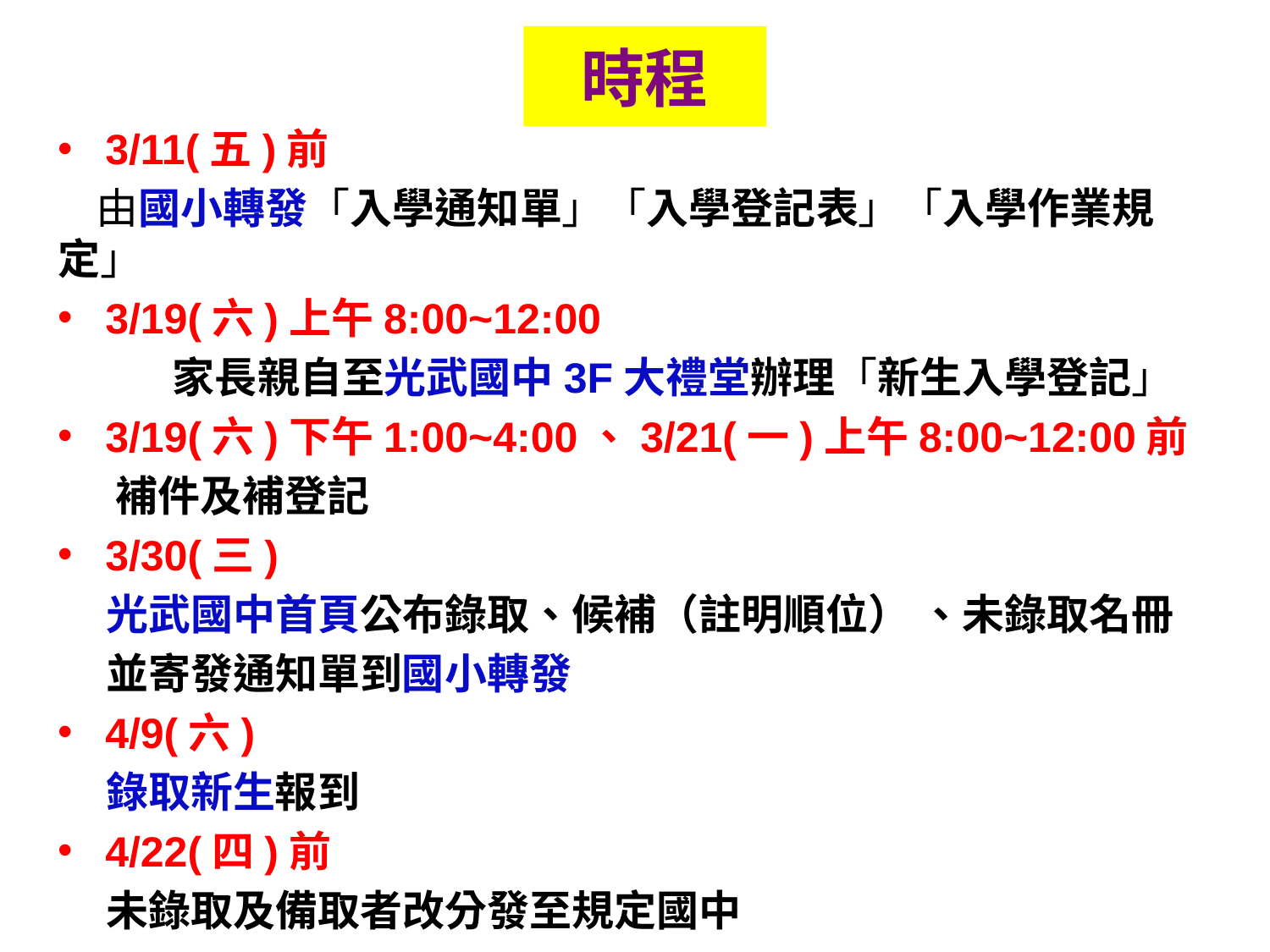

# 時程
3/11(五)前
   由國小轉發「入學通知單」「入學登記表」「入學作業規定」
3/19(六)上午8:00~12:00
           家長親自至光武國中3F大禮堂辦理「新生入學登記」
3/19(六)下午1:00~4:00、3/21(一)上午8:00~12:00前
     補件及補登記
3/30(三)
    光武國中首頁公布錄取、候補（註明順位） 、未錄取名冊
    並寄發通知單到國小轉發
4/9(六)
    錄取新生報到
4/22(四)前
    未錄取及備取者改分發至規定國中